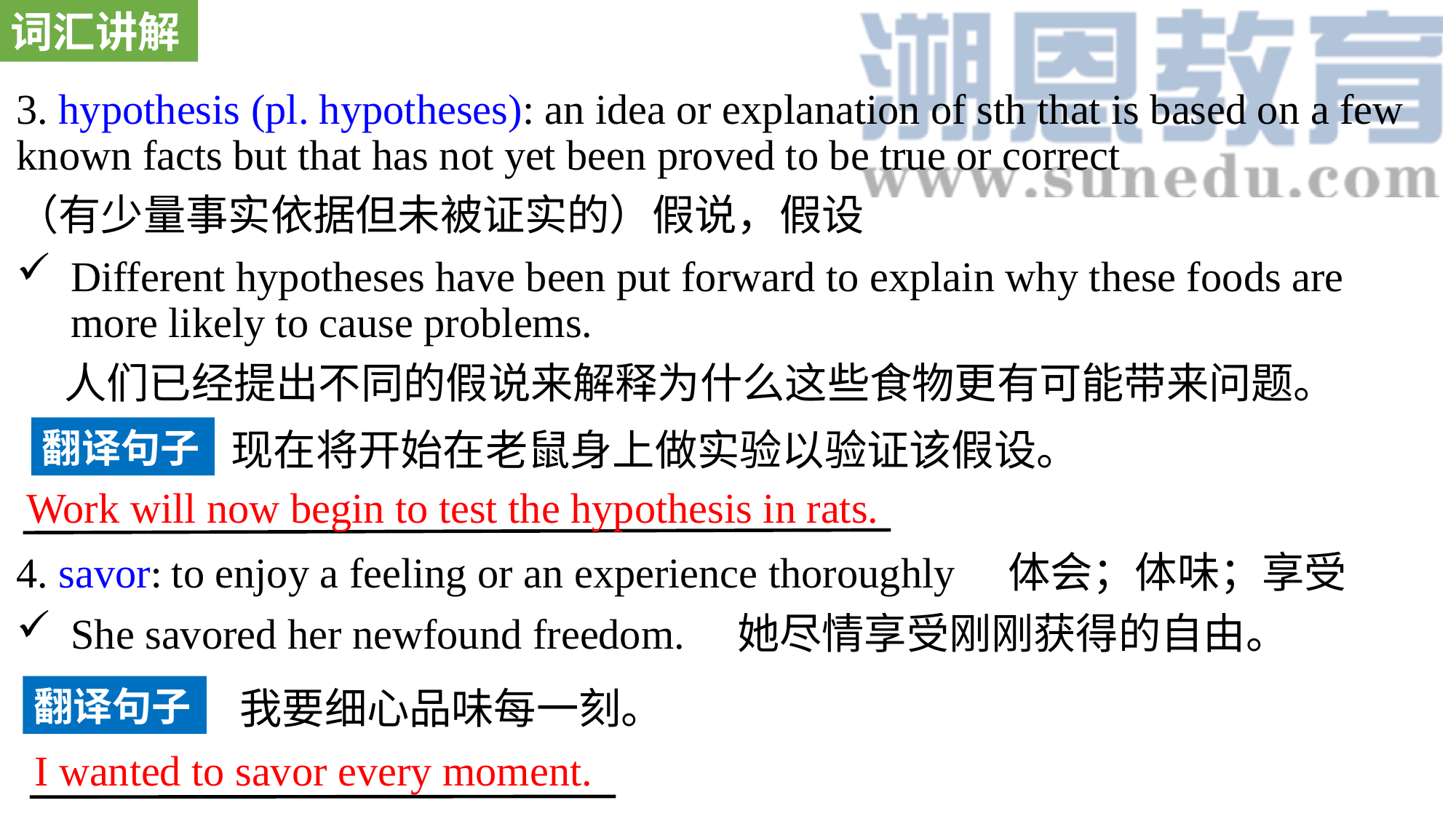

词汇讲解
3. hypothesis (pl. hypotheses): an idea or explanation of sth that is based on a few known facts but that has not yet been proved to be true or correct
（有少量事实依据但未被证实的）假说，假设
Different hypotheses have been put forward to explain why these foods are more likely to cause problems.
    人们已经提出不同的假说来解释为什么这些食物更有可能带来问题。

4. savor: to enjoy a feeling or an experience thoroughly    体会；体味；享受
She savored her newfound freedom.    她尽情享受刚刚获得的自由。
翻译句子
现在将开始在老鼠身上做实验以验证该假设。
Work will now begin to test the hypothesis in rats.
翻译句子
我要细心品味每一刻。
I wanted to savor every moment.